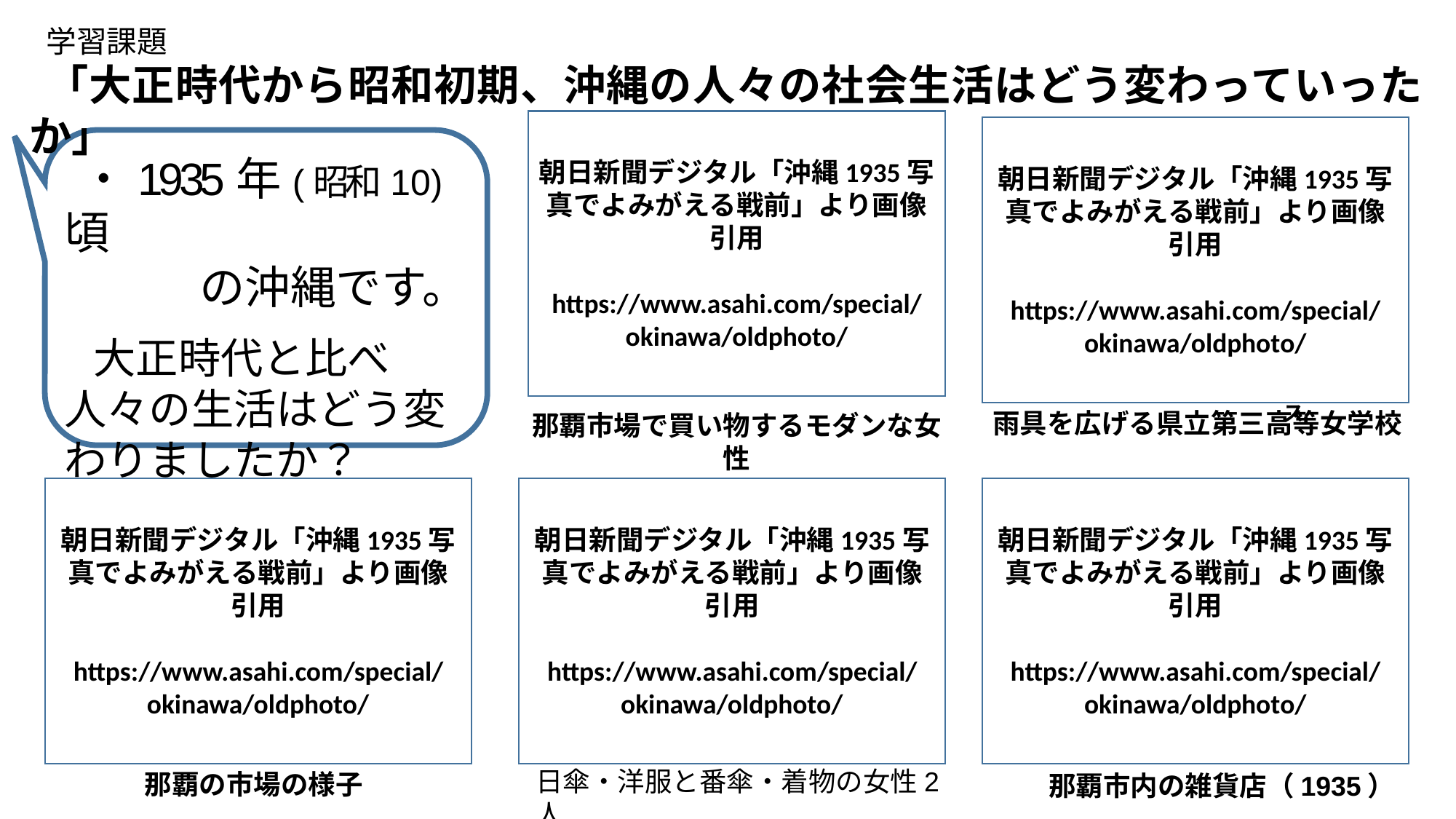

学習課題
「大正時代から昭和初期、沖縄の人々の社会生活はどう変わっていったか」
朝日新聞デジタル「沖縄1935写真でよみがえる戦前」より画像引用

https://www.asahi.com/special/okinawa/oldphoto/
朝日新聞デジタル「沖縄1935写真でよみがえる戦前」より画像引用

https://www.asahi.com/special/okinawa/oldphoto/
 ・1935年(昭和10)頃
の沖縄です。
  大正時代と比べ人々の生活はどう変わりましたか？
沖縄タイムス
雨具を広げる県立第三高等女学校
那覇市場で買い物するモダンな女性
朝日新聞デジタル「沖縄1935写真でよみがえる戦前」より画像引用

https://www.asahi.com/special/okinawa/oldphoto/
朝日新聞デジタル「沖縄1935写真でよみがえる戦前」より画像引用

https://www.asahi.com/special/okinawa/oldphoto/
朝日新聞デジタル「沖縄1935写真でよみがえる戦前」より画像引用

https://www.asahi.com/special/okinawa/oldphoto/
日傘・洋服と番傘・着物の女性2人
那覇の市場の様子
那覇市内の雑貨店（1935）